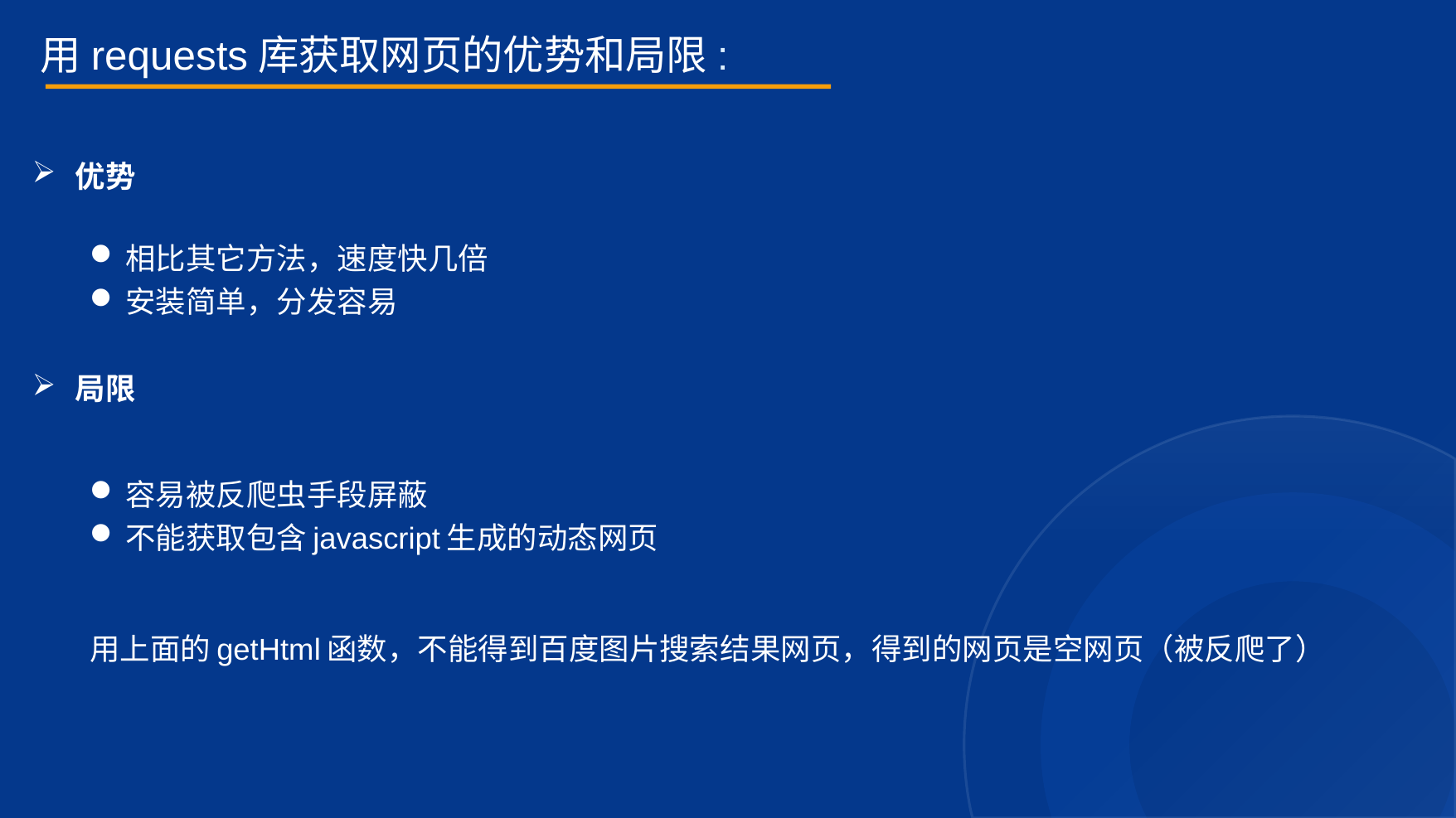

用requests库获取网页的优势和局限:

优势

相比其它方法，速度快几倍
安装简单，分发容易

局限

容易被反爬虫手段屏蔽
不能获取包含javascript生成的动态网页

用上面的getHtml函数，不能得到百度图片搜索结果网页，得到的网页是空网页（被反爬了）